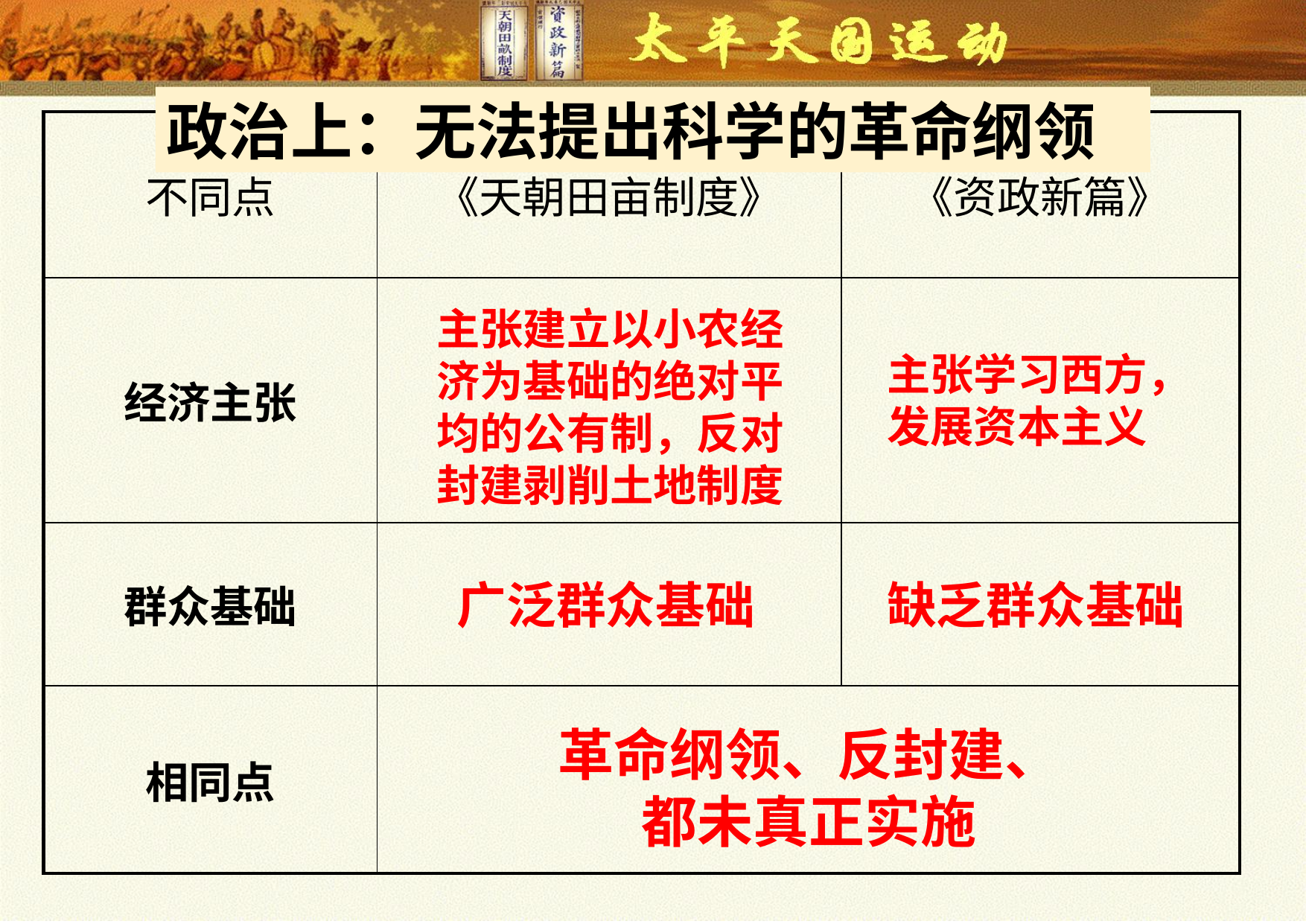

政治上：无法提出科学的革命纲领
| 不同点 | 《天朝田亩制度》 | 《资政新篇》 |
| --- | --- | --- |
| 经济主张 |  |  |
| 群众基础 |  |  |
| 相同点 |  |  |
主张建立以小农经济为基础的绝对平均的公有制，反对封建剥削土地制度
主张学习西方，发展资本主义
广泛群众基础
缺乏群众基础
革命纲领、反封建、
都未真正实施